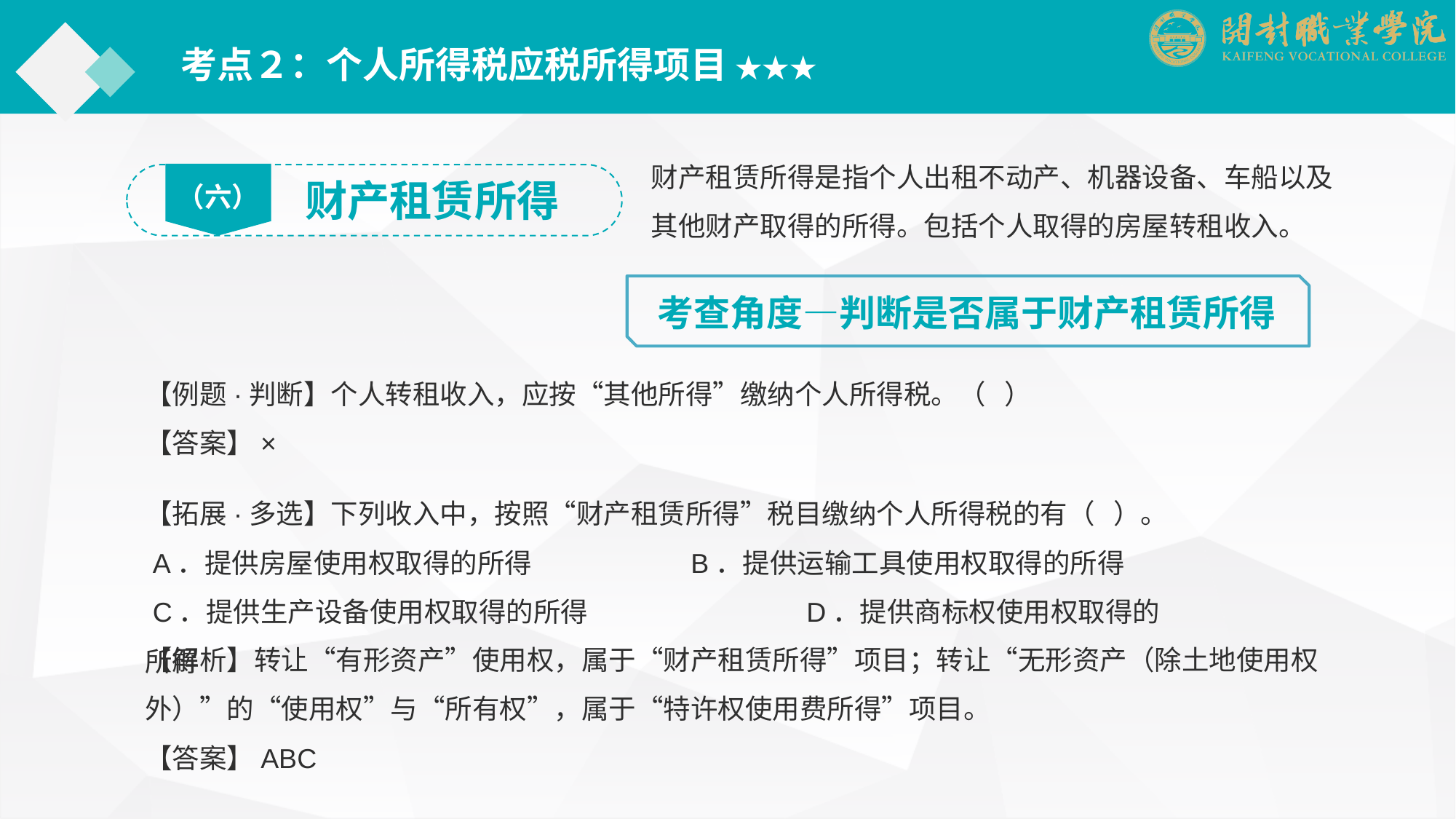

考点２：个人所得税应税所得项目 ★★★
财产租赁所得是指个人出租不动产、机器设备、车船以及其他财产取得的所得。包括个人取得的房屋转租收入。
（六）

财产租赁所得

考查角度—判断是否属于财产租赁所得
【例题·判断】个人转租收入，应按“其他所得”缴纳个人所得税。（   ）
【答案】×
【拓展·多选】下列收入中，按照“财产租赁所得”税目缴纳个人所得税的有（   ）。
 A．提供房屋使用权取得的所得		B．提供运输工具使用权取得的所得
 C．提供生产设备使用权取得的所得	　　　　D．提供商标权使用权取得的所得
【解析】转让“有形资产”使用权，属于“财产租赁所得”项目；转让“无形资产（除土地使用权外）”的“使用权”与“所有权”，属于“特许权使用费所得”项目。
【答案】ABC